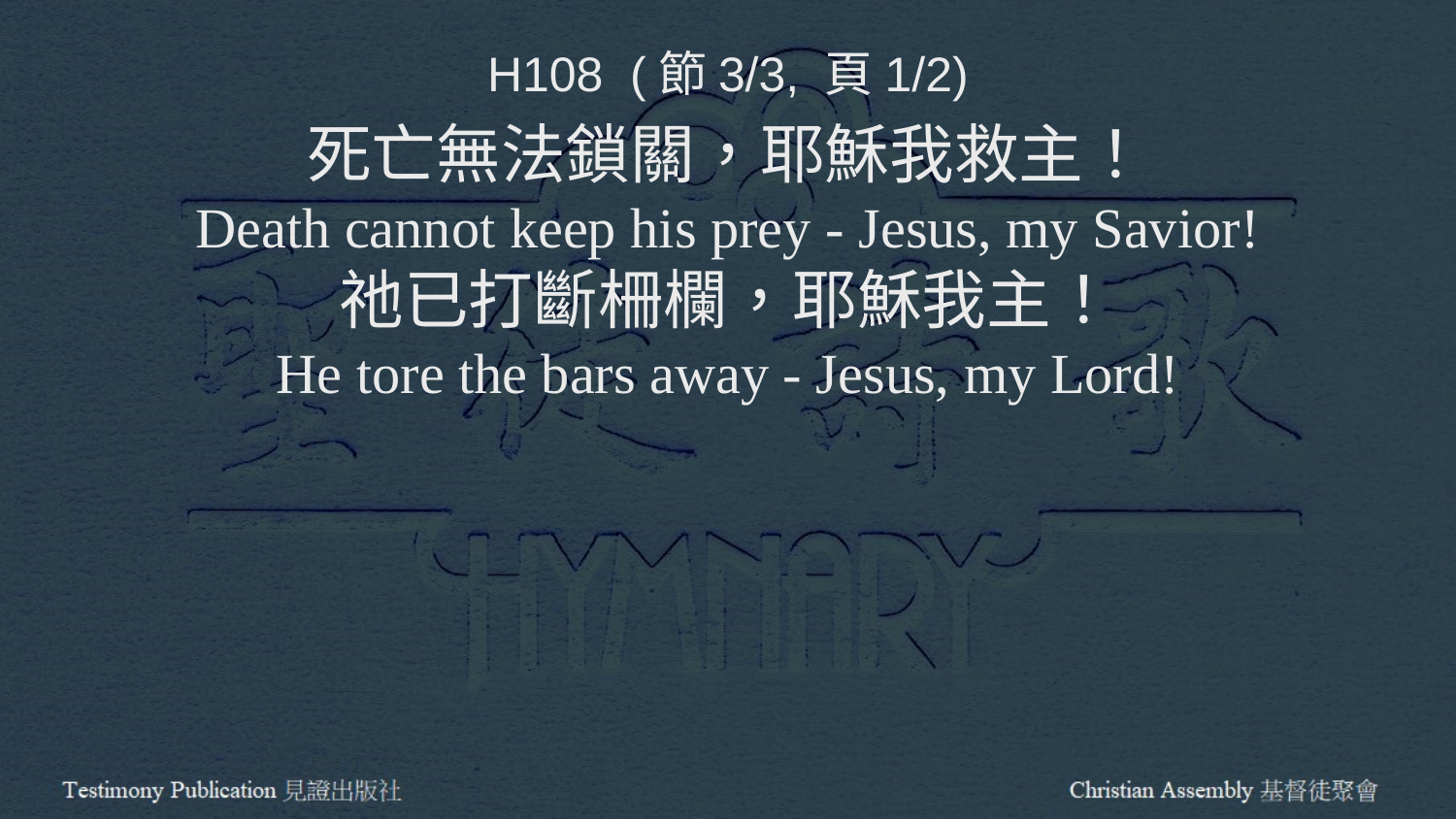

H108  (節3/3, 頁1/2)
死亡無法鎖關，耶穌我救主！
Death cannot keep his prey - Jesus, my Savior!
祂已打斷柵欄，耶穌我主！
He tore the bars away - Jesus, my Lord!